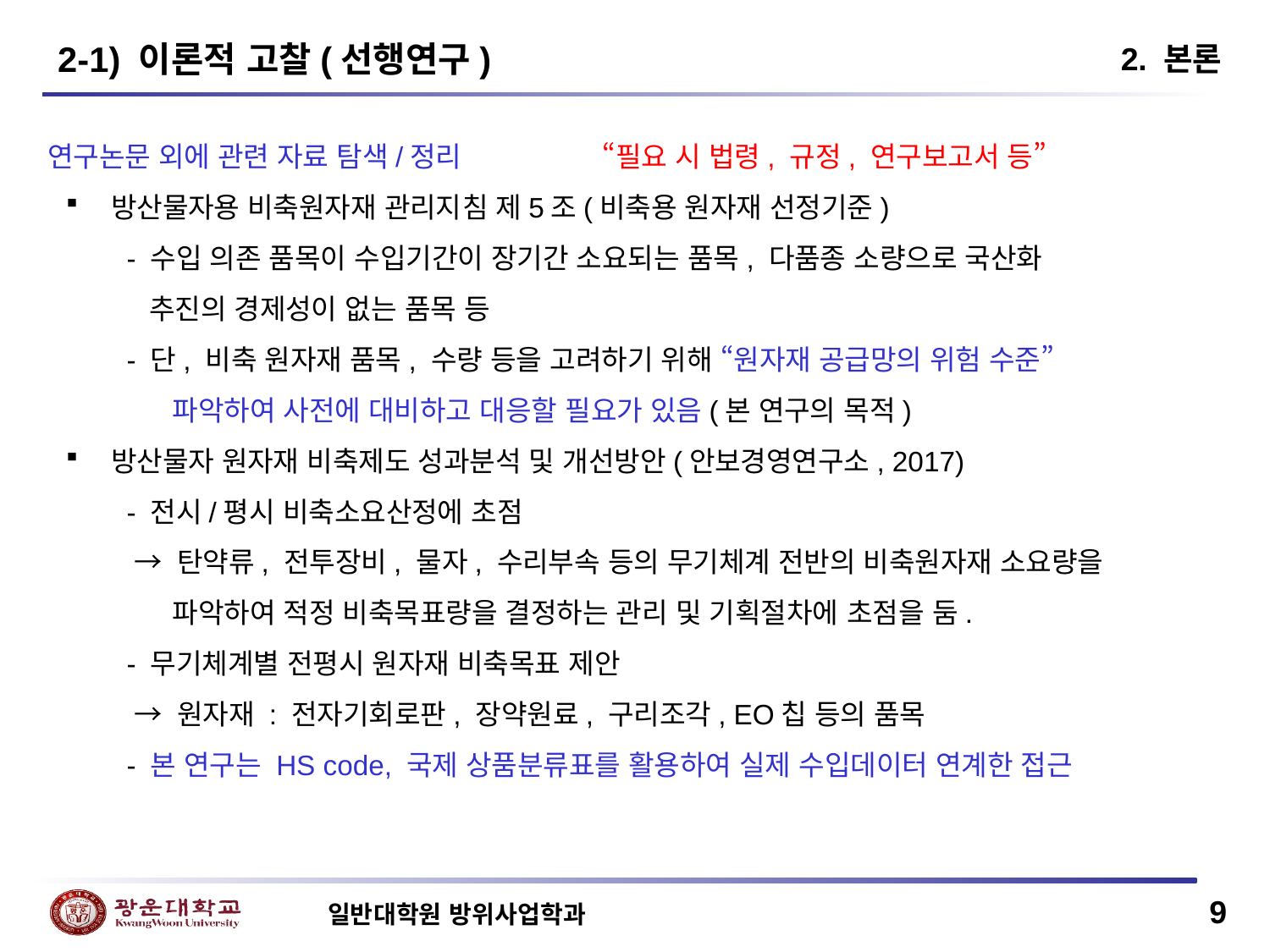

2-1) 이론적 고찰(선행연구)
2. 본론
연구논문 외에 관련 자료 탐색/정리                  “필요 시 법령, 규정, 연구보고서 등”
방산물자용 비축원자재 관리지침 제5조(비축용 원자재 선정기준)
  - 수입 의존 품목이 수입기간이 장기간 소요되는 품목, 다품종 소량으로 국산화
    추진의 경제성이 없는 품목 등
  - 단, 비축 원자재 품목, 수량 등을 고려하기 위해 “원자재 공급망의 위험 수준”
       파악하여 사전에 대비하고 대응할 필요가 있음(본 연구의 목적)
방산물자 원자재 비축제도 성과분석 및 개선방안(안보경영연구소, 2017)
  - 전시/평시 비축소요산정에 초점
   → 탄약류, 전투장비, 물자, 수리부속 등의 무기체계 전반의 비축원자재 소요량을
       파악하여 적정 비축목표량을 결정하는 관리 및 기획절차에 초점을 둠.
  - 무기체계별 전평시 원자재 비축목표 제안
   → 원자재 : 전자기회로판, 장약원료, 구리조각, EO칩 등의 품목
  - 본 연구는 HS code, 국제 상품분류표를 활용하여 실제 수입데이터 연계한 접근